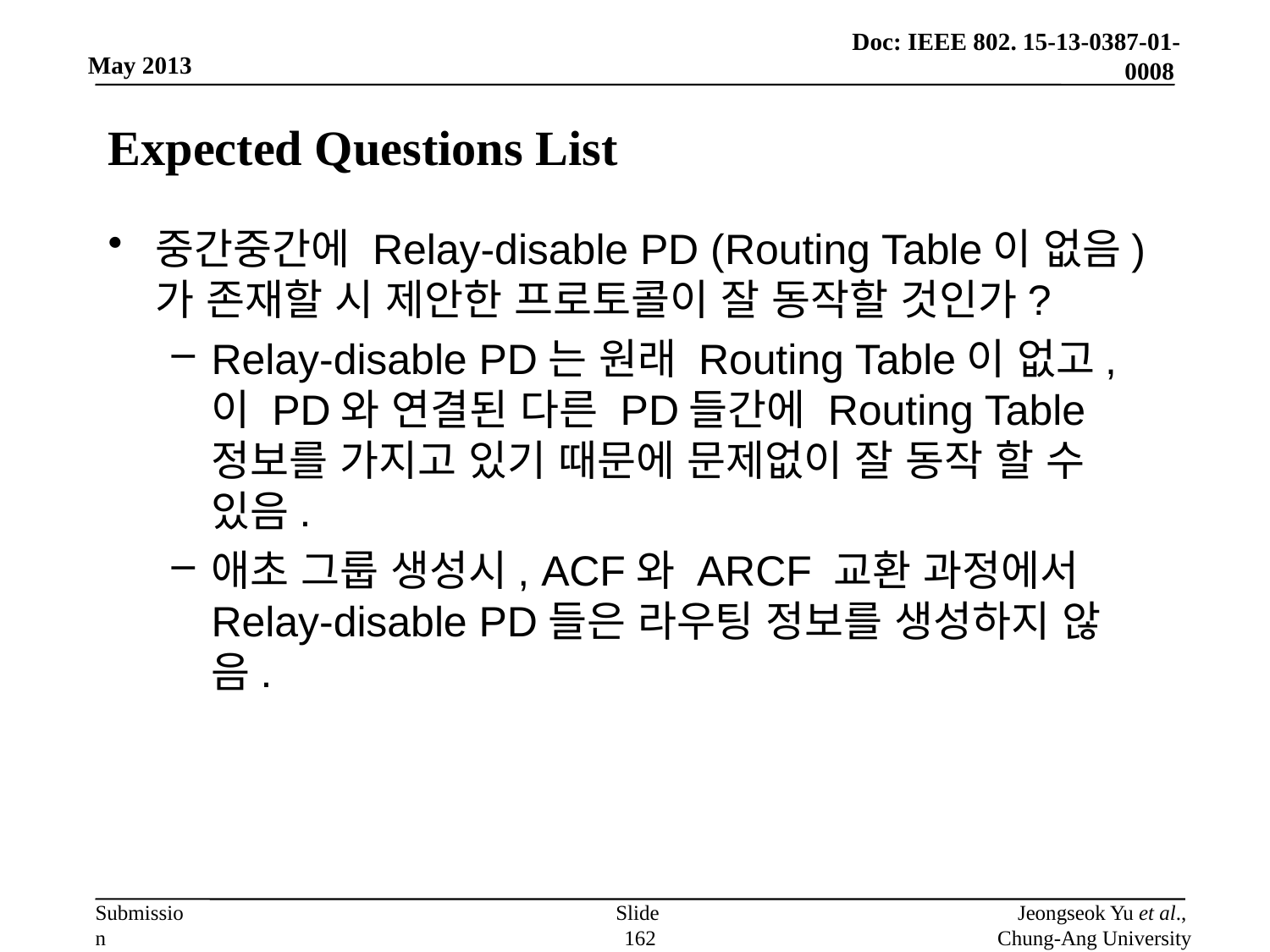

# Expected Questions List
중간중간에 Relay-disable PD (Routing Table이 없음)가 존재할 시 제안한 프로토콜이 잘 동작할 것인가?
Relay-disable PD는 원래 Routing Table이 없고, 이 PD와 연결된 다른 PD들간에 Routing Table 정보를 가지고 있기 때문에 문제없이 잘 동작 할 수 있음.
애초 그룹 생성시, ACF와 ARCF 교환 과정에서 Relay-disable PD들은 라우팅 정보를 생성하지 않음.
Slide 162